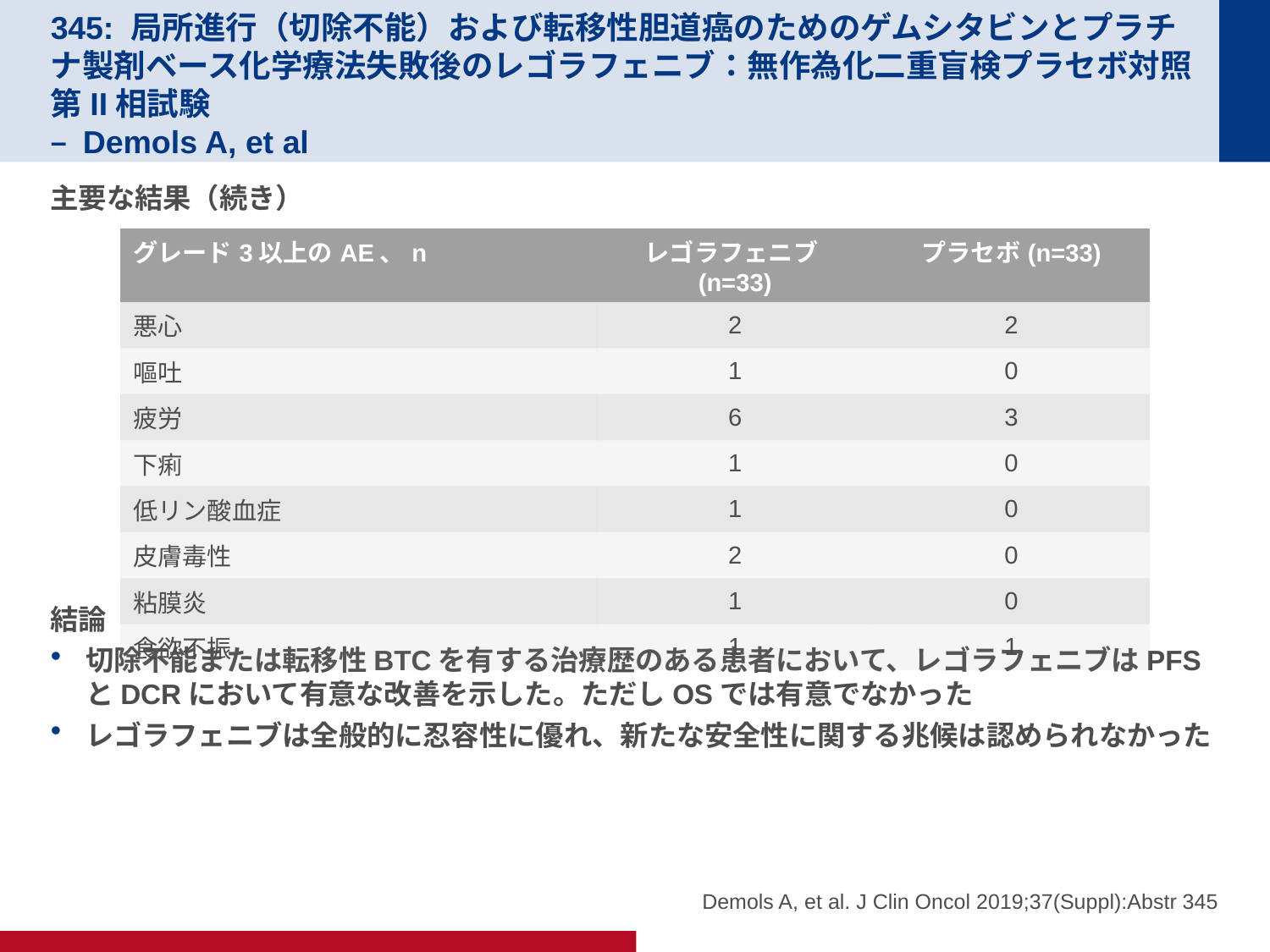

# 345: 局所進行（切除不能）および転移性胆道癌のためのゲムシタビンとプラチナ製剤ベース化学療法失敗後のレゴラフェニブ：無作為化二重盲検プラセボ対照第II相試験 – Demols A, et al
主要な結果（続き）
結論
切除不能または転移性BTCを有する治療歴のある患者において、レゴラフェニブはPFSとDCRにおいて有意な改善を示した。ただしOSでは有意でなかった
レゴラフェニブは全般的に忍容性に優れ、新たな安全性に関する兆候は認められなかった
| グレード3以上のAE、n | レゴラフェニブ(n=33) | プラセボ(n=33) |
| --- | --- | --- |
| 悪心 | 2 | 2 |
| 嘔吐 | 1 | 0 |
| 疲労 | 6 | 3 |
| 下痢 | 1 | 0 |
| 低リン酸血症 | 1 | 0 |
| 皮膚毒性 | 2 | 0 |
| 粘膜炎 | 1 | 0 |
| 食欲不振 | 1 | 1 |
Demols A, et al. J Clin Oncol 2019;37(Suppl):Abstr 345